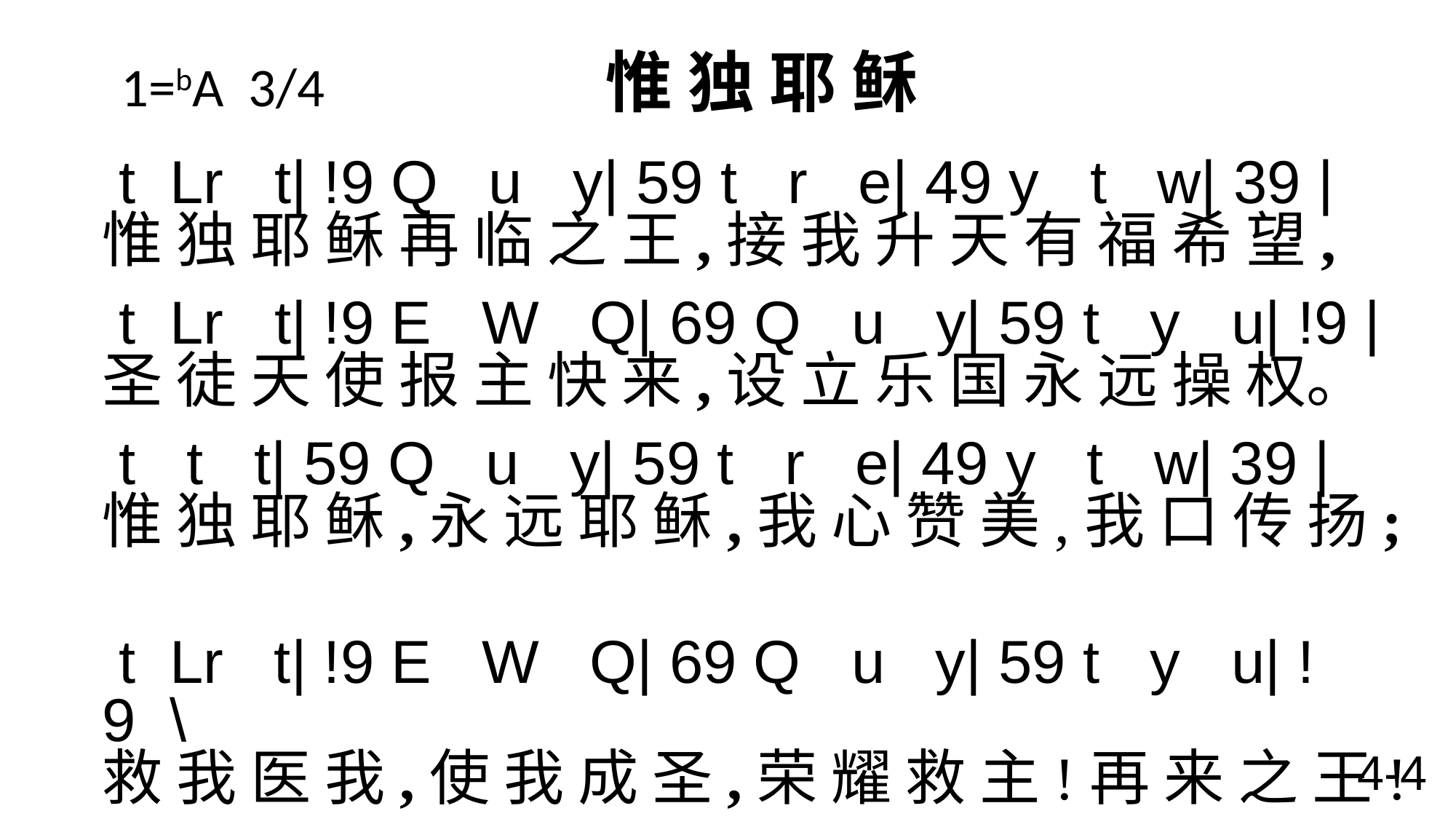

# 1=bA  3/4                  惟 独 耶 稣
 t  Lr   t| !9 Q   u   y| 59 t   r   e| 49 y   t   w| 39 |
惟 独 耶 稣 再 临 之 王,接 我 升 天 有 福 希 望,
 t  Lr   t| !9 E   W   Q| 69 Q   u   y| 59 t   y   u| !9 |
圣 徒 天 使 报 主 快 来,设 立 乐 国 永 远 操 权。
 t   t   t| 59 Q   u   y| 59 t   r   e| 49 y   t   w| 39 |
惟 独 耶 稣,永 远 耶 稣,我 心 赞 美,我 口 传 扬;
t  Lr   t| !9 E   W   Q| 69 Q   u   y| 59 t   y   u| !9  \
救 我 医 我,使 我 成 圣,荣 耀 救 主!再 来 之 王!
4-4